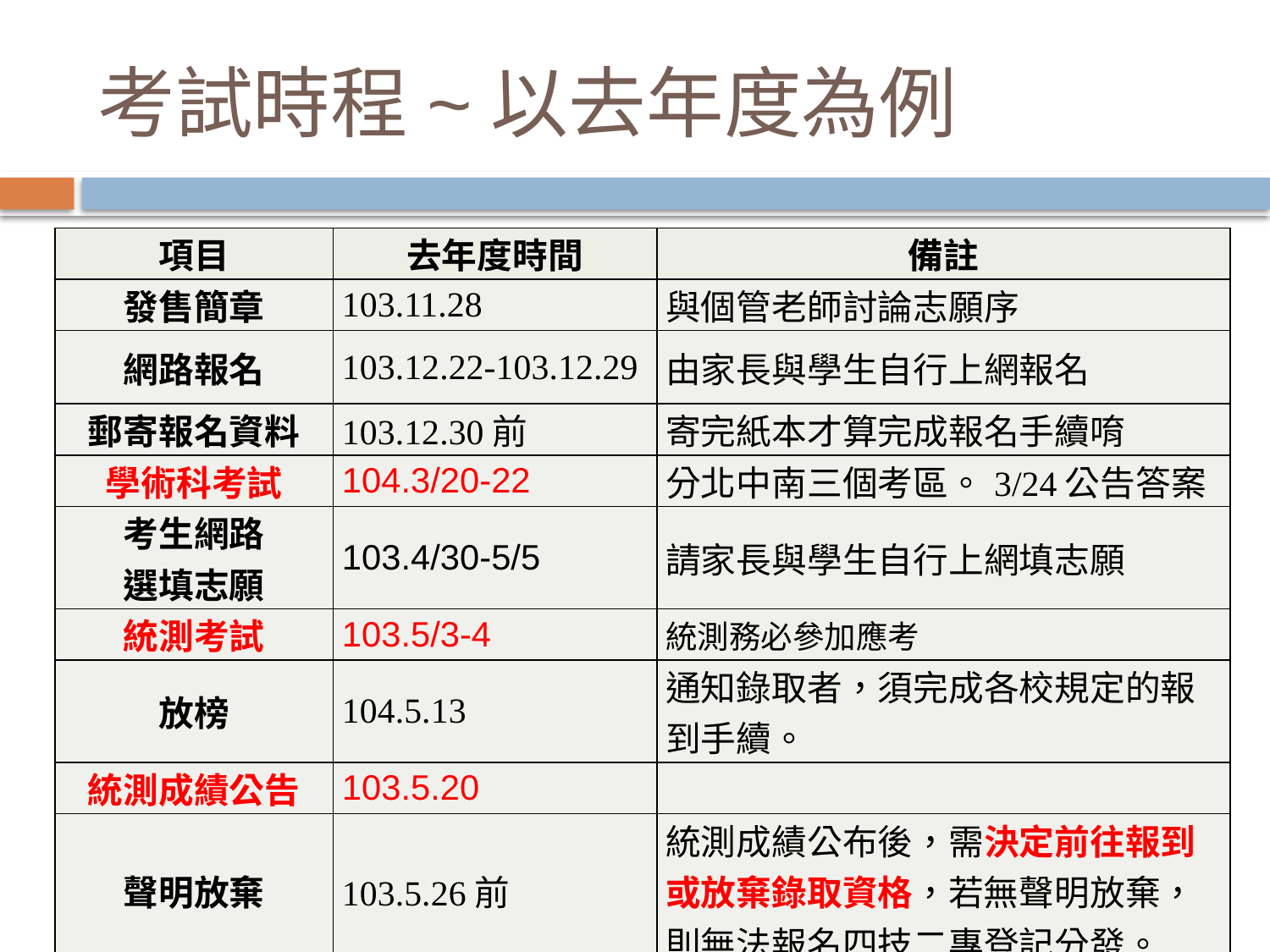

# 考試時程~以去年度為例
| 項目 | 去年度時間 | 備註 |
| --- | --- | --- |
| 發售簡章 | 103.11.28 | 與個管老師討論志願序 |
| 網路報名 | 103.12.22-103.12.29 | 由家長與學生自行上網報名 |
| 郵寄報名資料 | 103.12.30前 | 寄完紙本才算完成報名手續唷 |
| 學術科考試 | 104.3/20-22 | 分北中南三個考區。3/24公告答案 |
| 考生網路 選填志願 | 103.4/30-5/5 | 請家長與學生自行上網填志願 |
| 統測考試 | 103.5/3-4 | 統測務必參加應考 |
| 放榜 | 104.5.13 | 通知錄取者，須完成各校規定的報到手續。 |
| 統測成績公告 | 103.5.20 |  |
| 聲明放棄 | 103.5.26前 | 統測成績公布後，需決定前往報到或放棄錄取資格，若無聲明放棄，則無法報名四技二專登記分發。 |